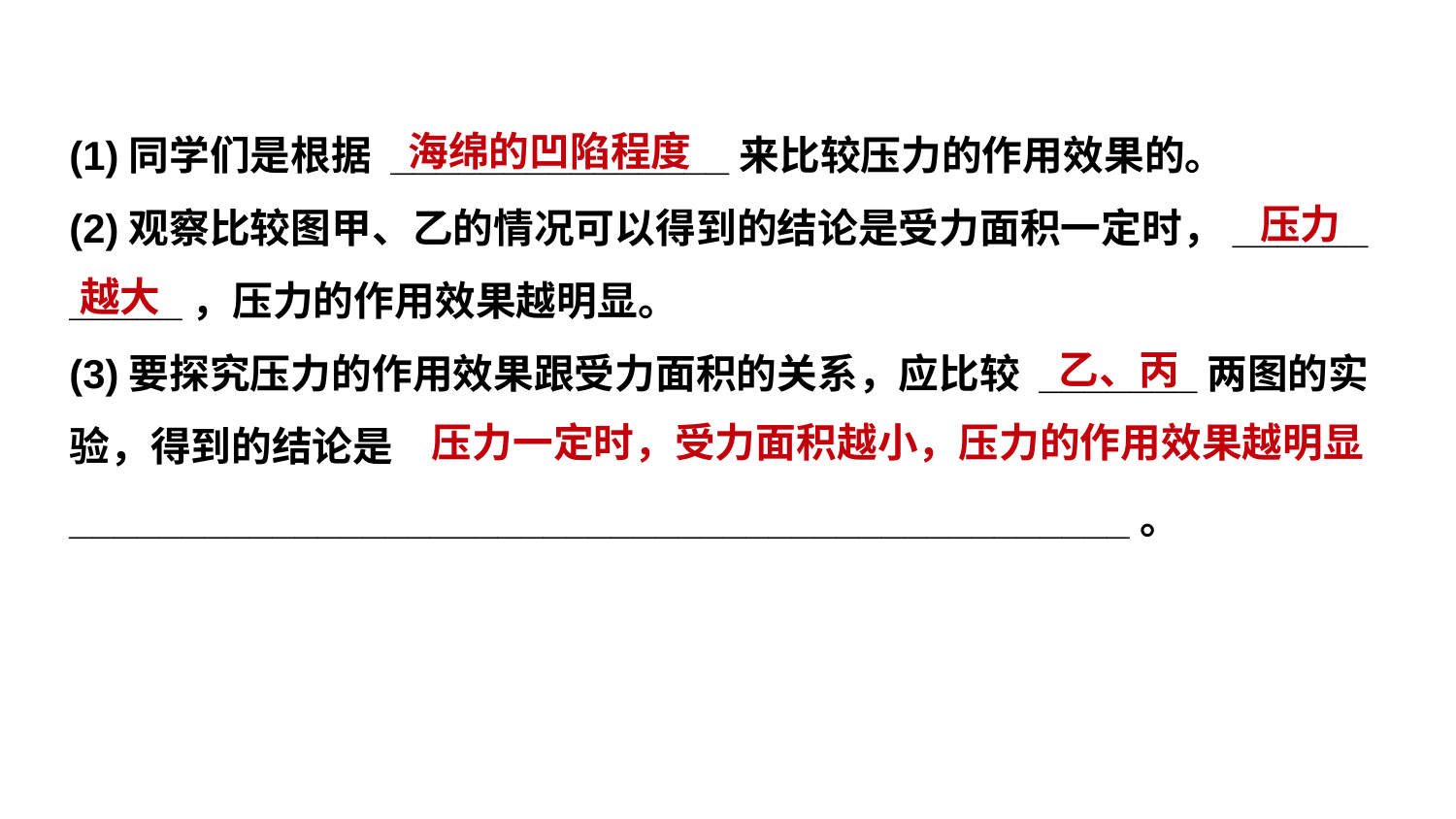

海绵的凹陷程度
(1)同学们是根据 _______________来比较压力的作用效果的。
(2)观察比较图甲、乙的情况可以得到的结论是受力面积一定时，______
_____，压力的作用效果越明显。
(3)要探究压力的作用效果跟受力面积的关系，应比较 _______两图的实
验，得到的结论是 _______________________________________________。
 压力
越大
乙、丙
压力一定时，受力面积越小，压力的作用效果越明显